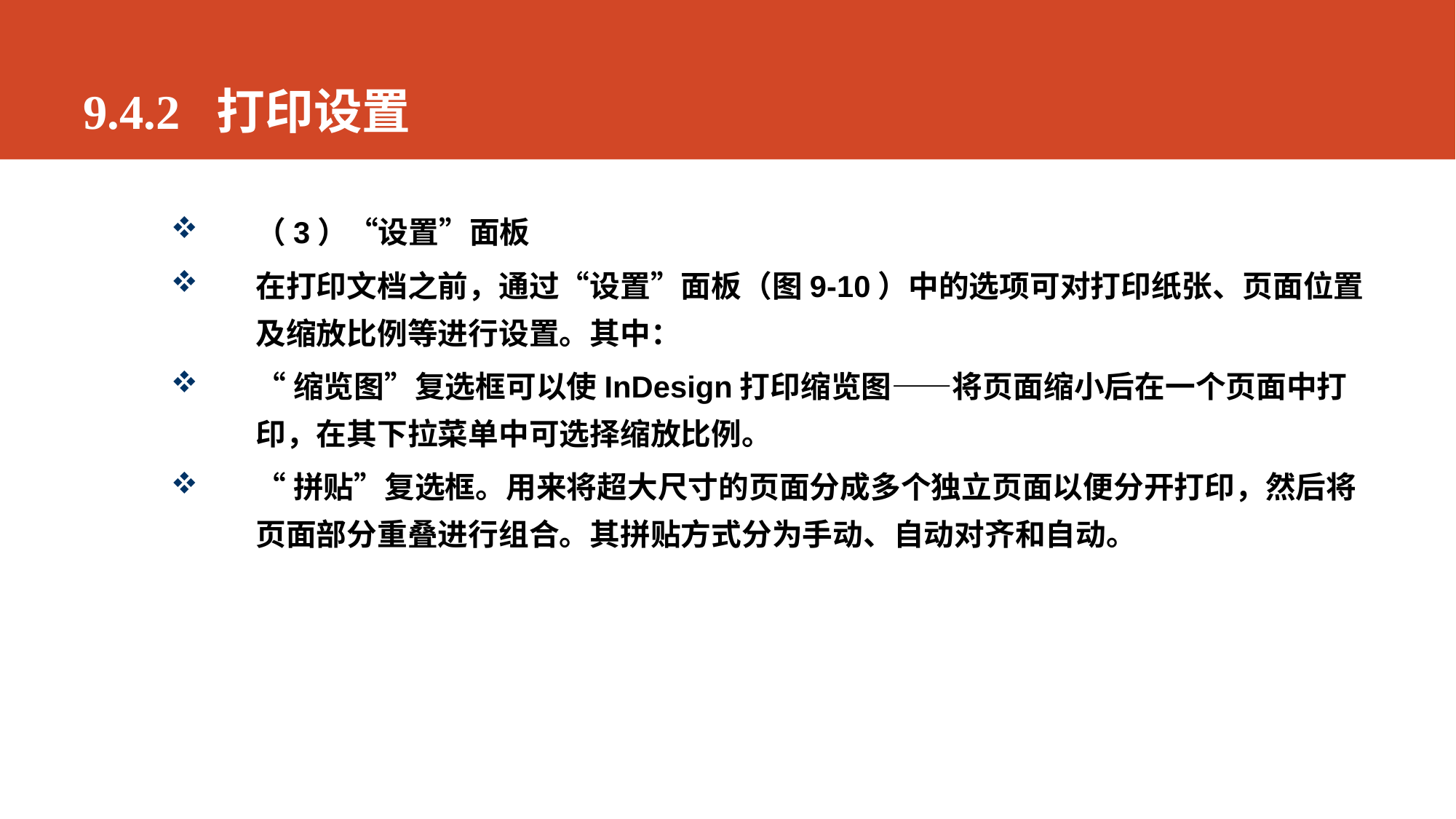

# 9.4.2  打印设置
（3）“设置”面板
在打印文档之前，通过“设置”面板（图9-10）中的选项可对打印纸张、页面位置及缩放比例等进行设置。其中：
“缩览图”复选框可以使InDesign打印缩览图——将页面缩小后在一个页面中打印，在其下拉菜单中可选择缩放比例。
“拼贴”复选框。用来将超大尺寸的页面分成多个独立页面以便分开打印，然后将页面部分重叠进行组合。其拼贴方式分为手动、自动对齐和自动。